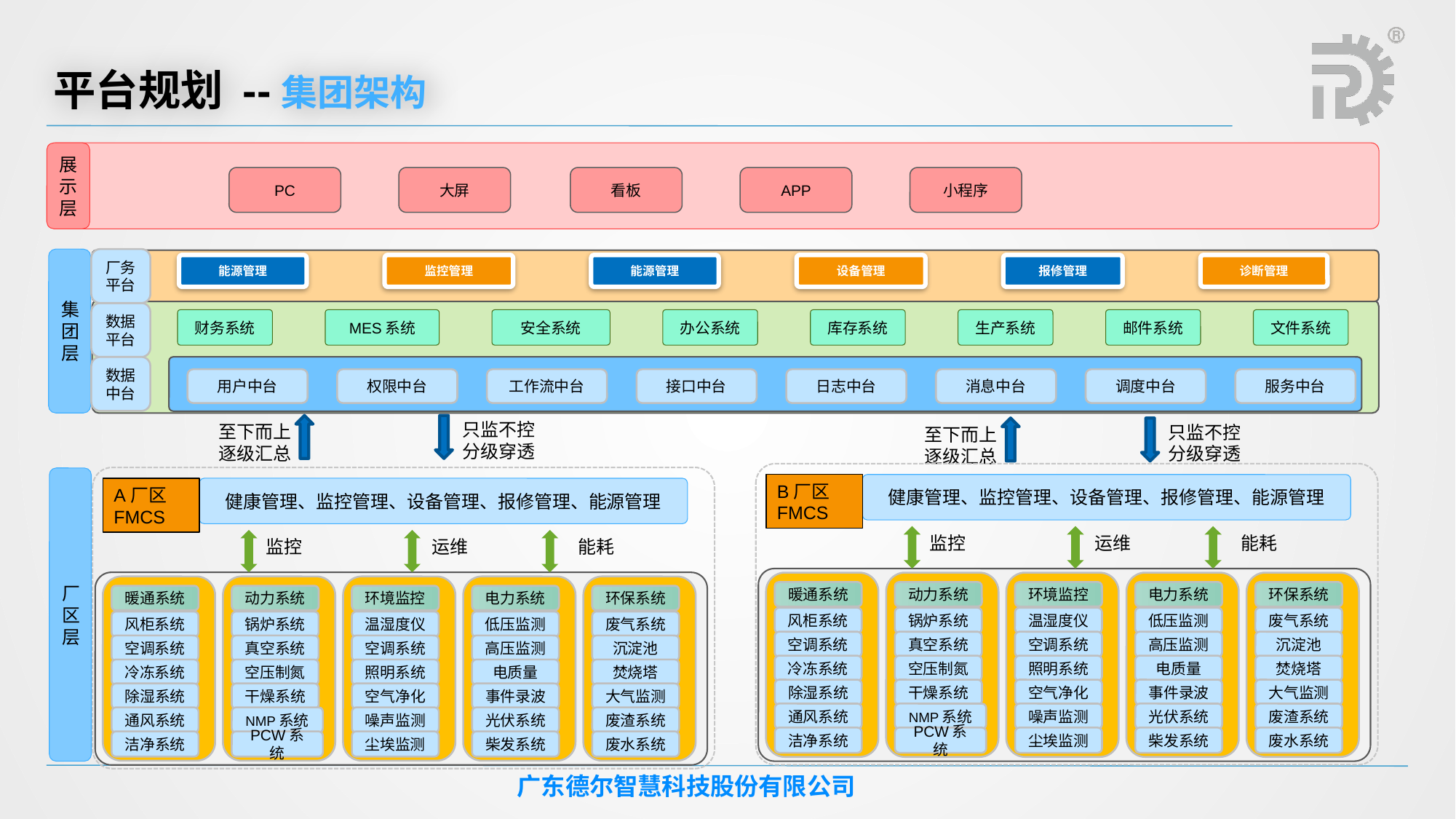

平台规划 --集团架构
展示层

PC
大屏
看板
APP
小程序
厂务平台
集团层

能源管理
监控管理
能源管理
设备管理
报修管理
诊断管理

数据平台
财务系统
MES系统
安全系统
办公系统
库存系统
生产系统
邮件系统
文件系统

数据
中台
用户中台
权限中台
工作流中台
接口中台
日志中台
消息中台
调度中台
服务中台
只监不控分级穿透
至下而上逐级汇总

只监不控分级穿透
至下而上逐级汇总

厂区层
B厂区FMCS
健康管理、监控管理、设备管理、报修管理、能源管理
A厂区FMCS
健康管理、监控管理、设备管理、报修管理、能源管理

监控

运维

能耗

监控

运维

能耗

暖通系统
风柜系统
空调系统
冷冻系统
除湿系统
通风系统
洁净系统

动力系统
锅炉系统
真空系统
空压制氮
干燥系统
NMP系统
PCW系统

环境监控
温湿度仪
空调系统
照明系统
空气净化
噪声监测
尘埃监测

电力系统
低压监测
高压监测
电质量
事件录波
光伏系统
柴发系统

环保系统
废气系统
沉淀池
焚烧塔
大气监测
废渣系统
废水系统

暖通系统
风柜系统
空调系统
冷冻系统
除湿系统
通风系统
洁净系统

动力系统
锅炉系统
真空系统
空压制氮
干燥系统
NMP系统
PCW系统

环境监控
温湿度仪
空调系统
照明系统
空气净化
噪声监测
尘埃监测

电力系统
低压监测
高压监测
电质量
事件录波
光伏系统
柴发系统

环保系统
废气系统
沉淀池
焚烧塔
大气监测
废渣系统
废水系统